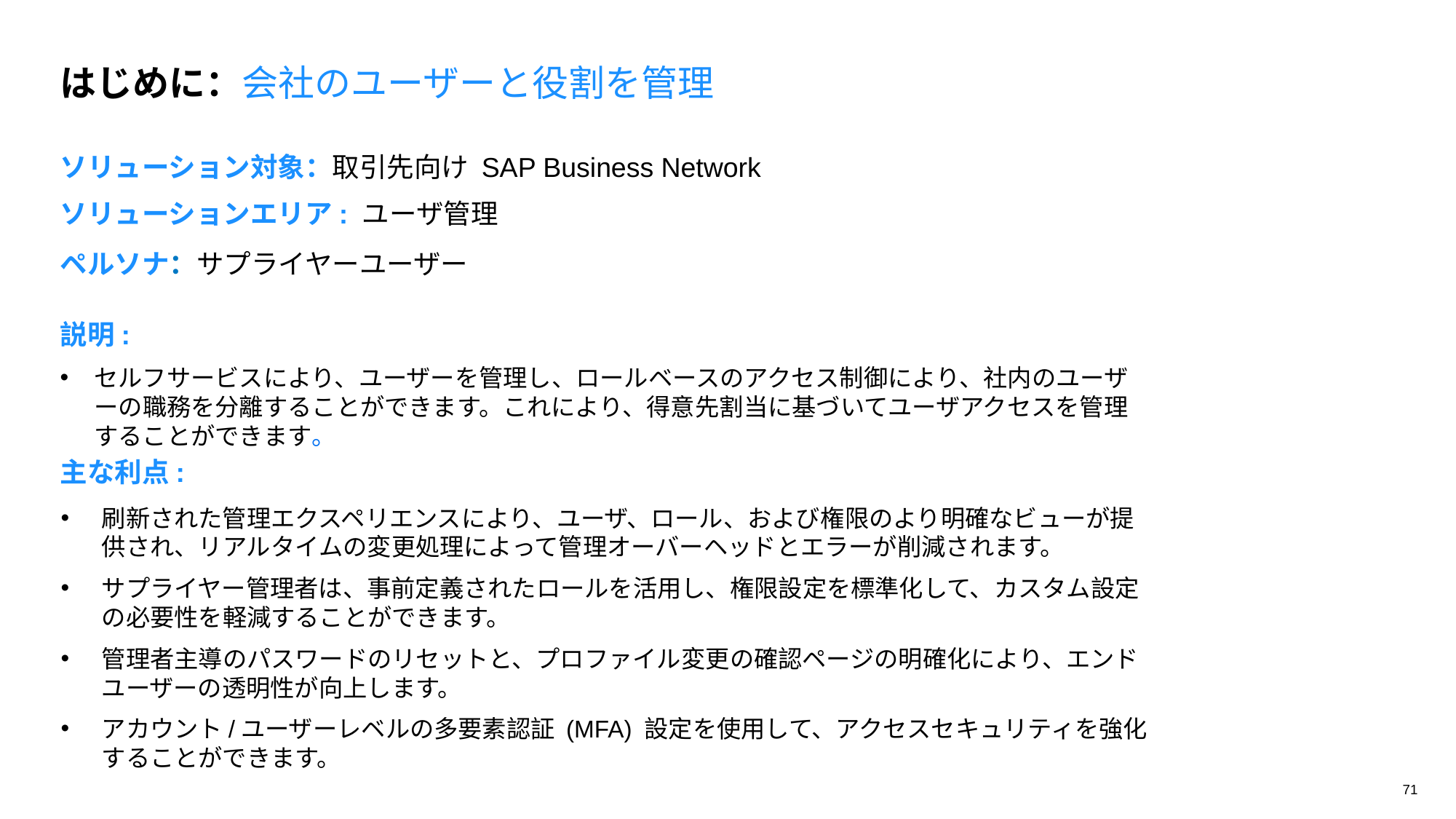

はじめに：会社のユーザーと役割を管理
ソリューション対象：取引先向け SAP Business Network
# ソリューションエリア: ユーザ管理
ペルソナ：サプライヤーユーザー
説明:
セルフサービスにより、ユーザーを管理し、ロールベースのアクセス制御により、社内のユーザーの職務を分離することができます。これにより、得意先割当に基づいてユーザアクセスを管理することができます。
主な利点:
刷新された管理エクスペリエンスにより、ユーザ、ロール、および権限のより明確なビューが提供され、リアルタイムの変更処理によって管理オーバーヘッドとエラーが削減されます。
サプライヤー管理者は、事前定義されたロールを活用し、権限設定を標準化して、カスタム設定の必要性を軽減することができます。
管理者主導のパスワードのリセットと、プロファイル変更の確認ページの明確化により、エンドユーザーの透明性が向上します。
アカウント/ユーザーレベルの多要素認証 (MFA) 設定を使用して、アクセスセキュリティを強化することができます。